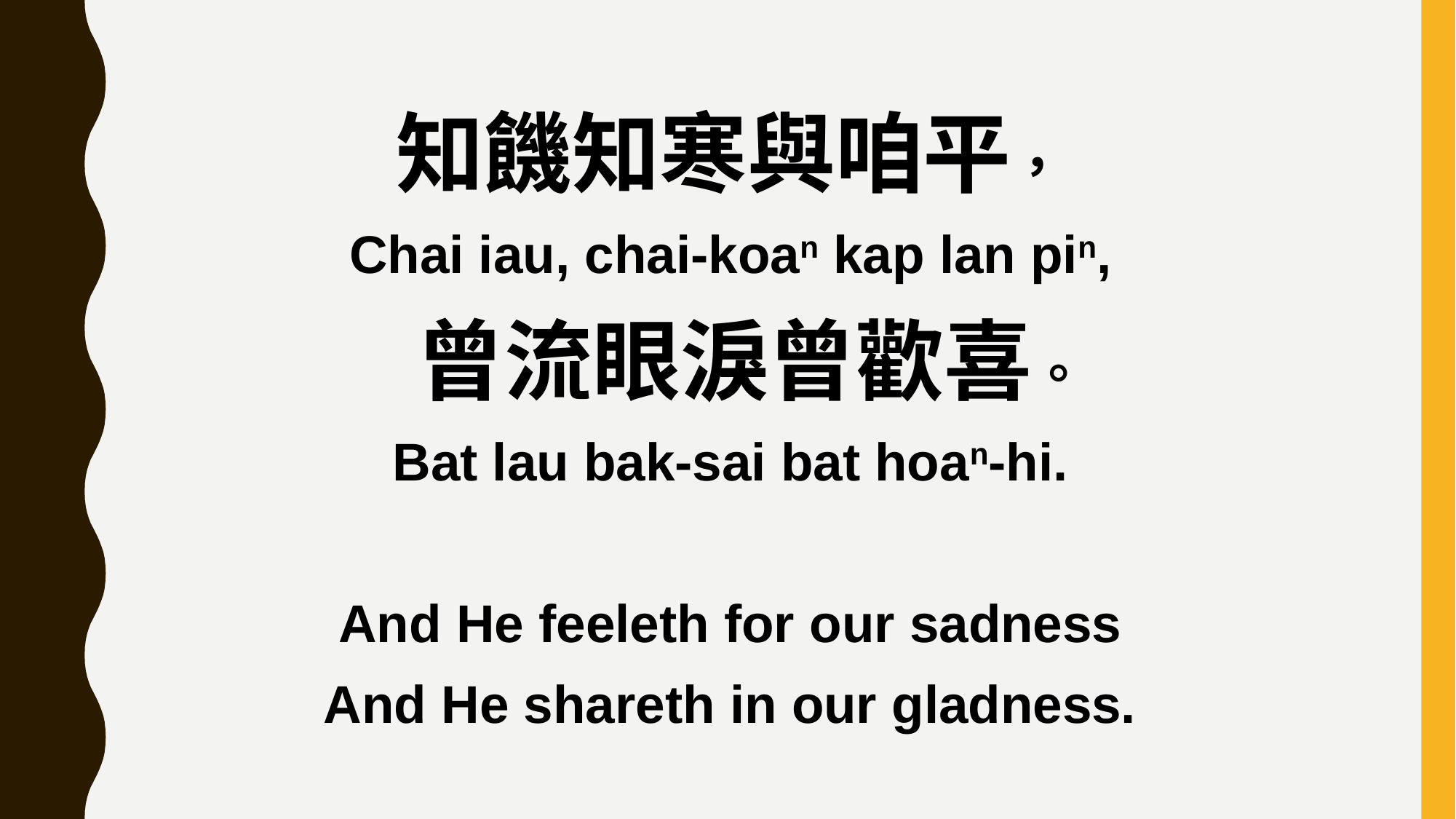

知饑知寒與咱平，
Chai iau, chai-koan kap lan pin,
 曾流眼淚曾歡喜。
Bat lau bak-sai bat hoan-hi.

And He feeleth for our sadness
And He shareth in our gladness.